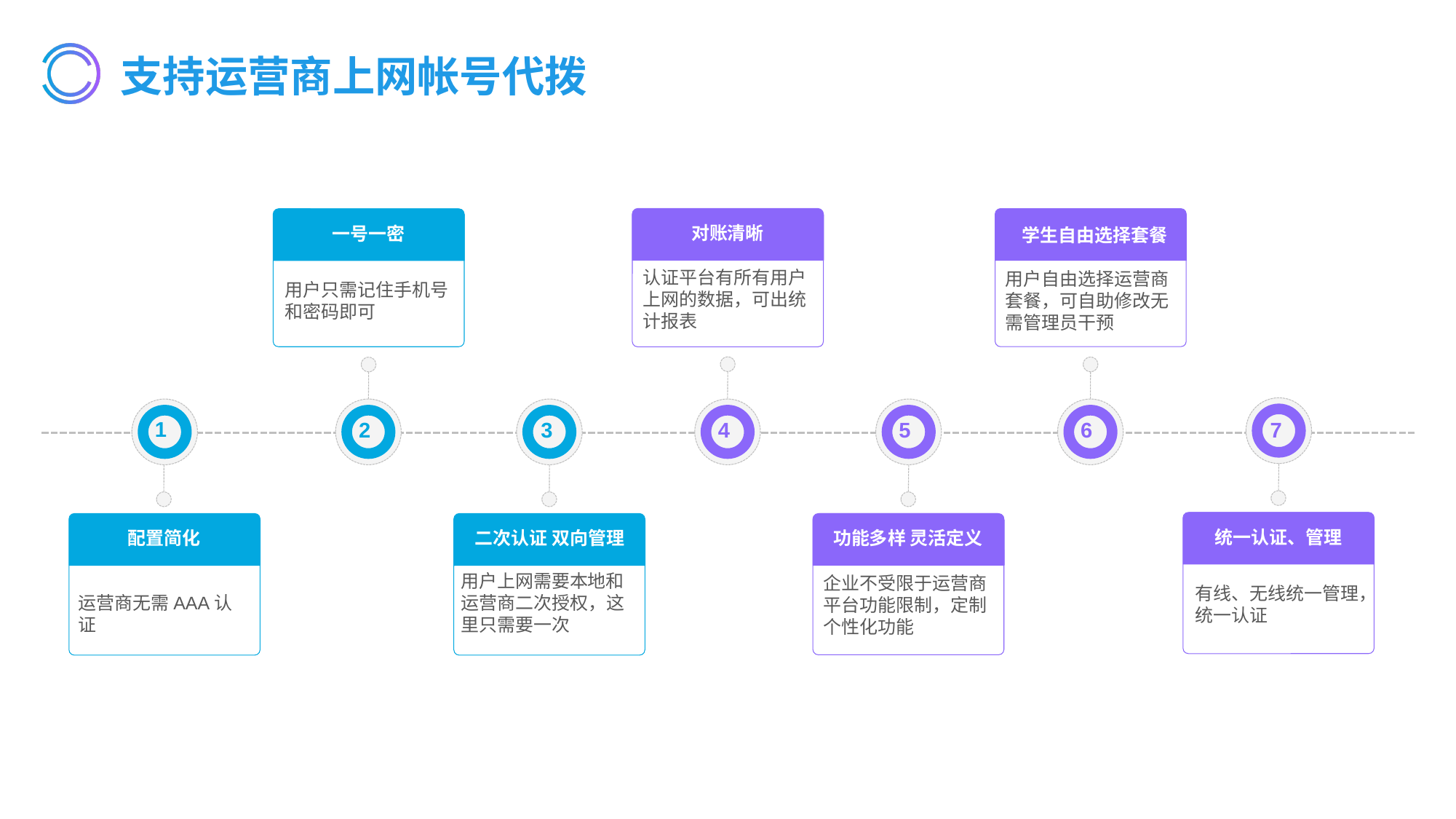

# 支持运营商上网帐号代拨

对账清晰
认证平台有所有用户上网的数据，可出统计报表

学生自由选择套餐
用户自由选择运营商套餐，可自助修改无需管理员干预

一号一密
用户只需记住手机号和密码即可

统一认证、管理
有线、无线统一管理，统一认证

配置简化
运营商无需AAA认证

二次认证 双向管理
用户上网需要本地和运营商二次授权，这里只需要一次

功能多样 灵活定义
企业不受限于运营商平台功能限制，定制个性化功能
1
2
3
4
5
6
7